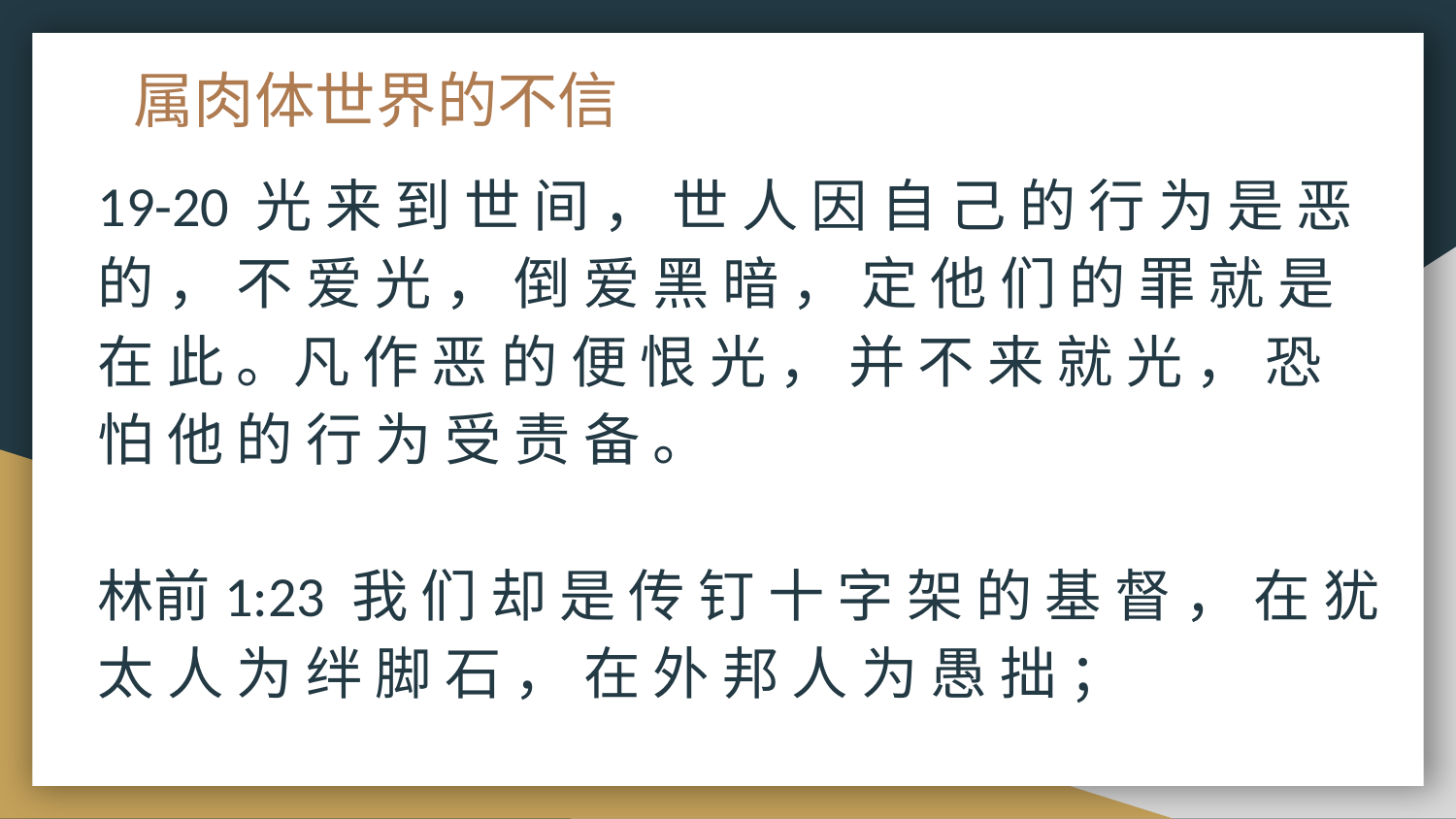

# 属肉体世界的不信
19-20 光 来 到 世 间 ， 世 人 因 自 己 的 行 为 是 恶 的 ， 不 爱 光 ， 倒 爱 黑 暗 ， 定 他 们 的 罪 就 是 在 此 。凡 作 恶 的 便 恨 光 ， 并 不 来 就 光 ， 恐 怕 他 的 行 为 受 责 备 。

林前1:23 我 们 却 是 传 钉 十 字 架 的 基 督 ， 在 犹 太 人 为 绊 脚 石 ， 在 外 邦 人 为 愚 拙 ；